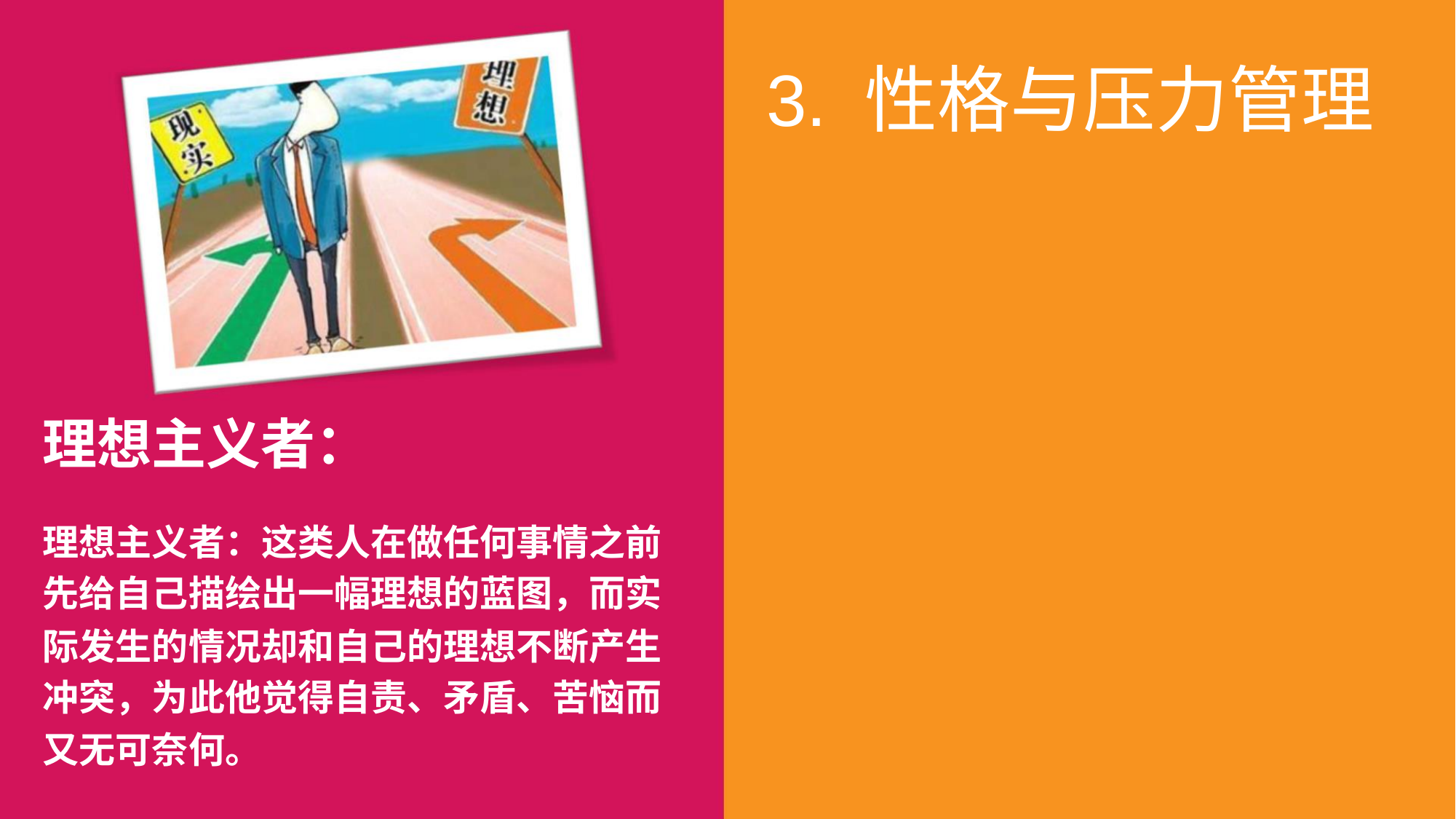

3. 性格与压力管理
理想主义者：
理想主义者：这类人在做任何事情之前
先给自己描绘出一幅理想的蓝图，而实
际发生的情况却和自己的理想不断产生
冲突，为此他觉得自责、矛盾、苦恼而
又无可奈何。